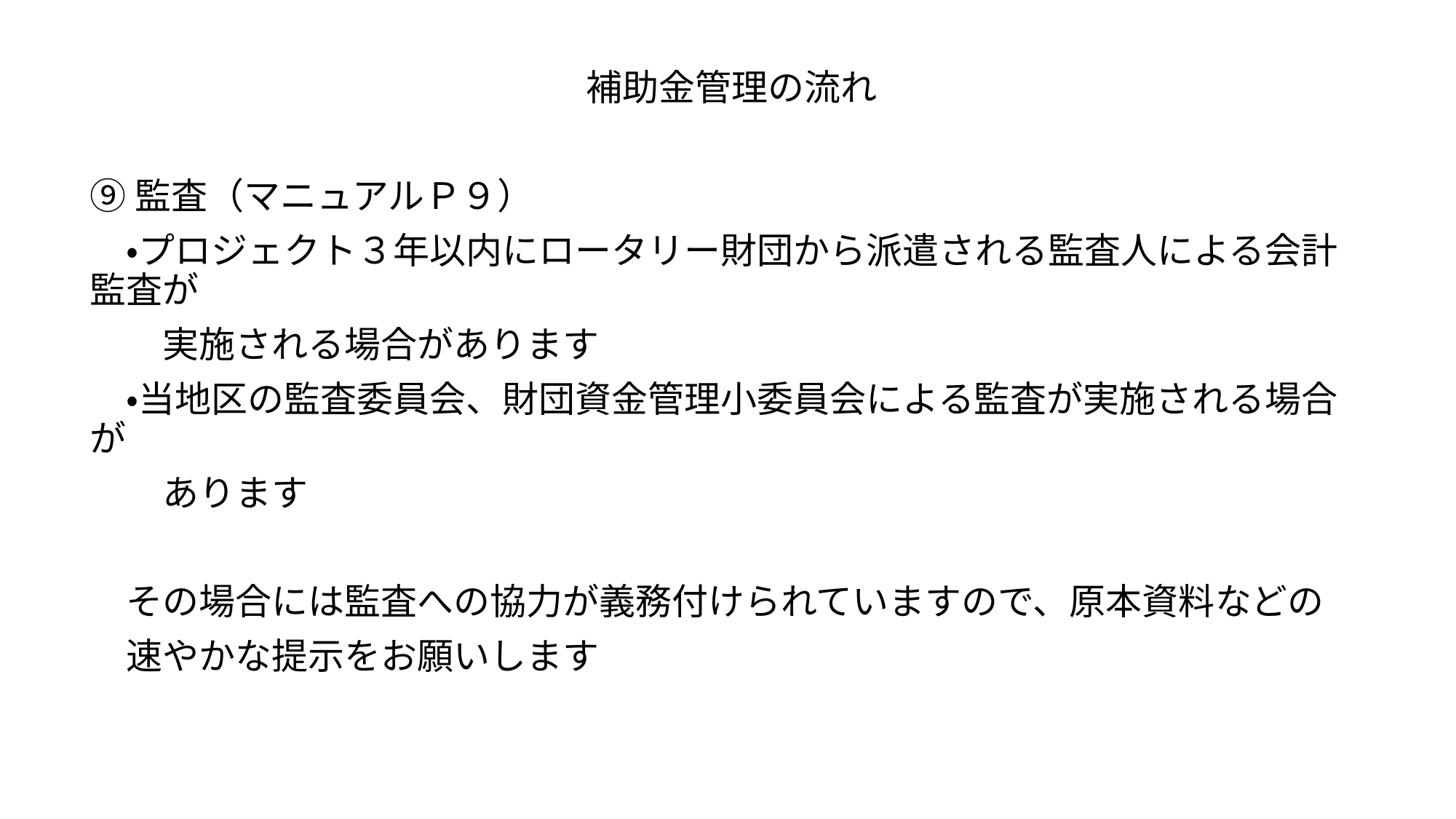

補助金管理の流れ

⑨監査（マニュアルＰ９）
　・プロジェクト３年以内にロータリー財団から派遣される監査人による会計監査が
　　実施される場合があります
　・当地区の監査委員会、財団資金管理小委員会による監査が実施される場合が
　　あります

　その場合には監査への協力が義務付けられていますので、原本資料などの
　速やかな提示をお願いします